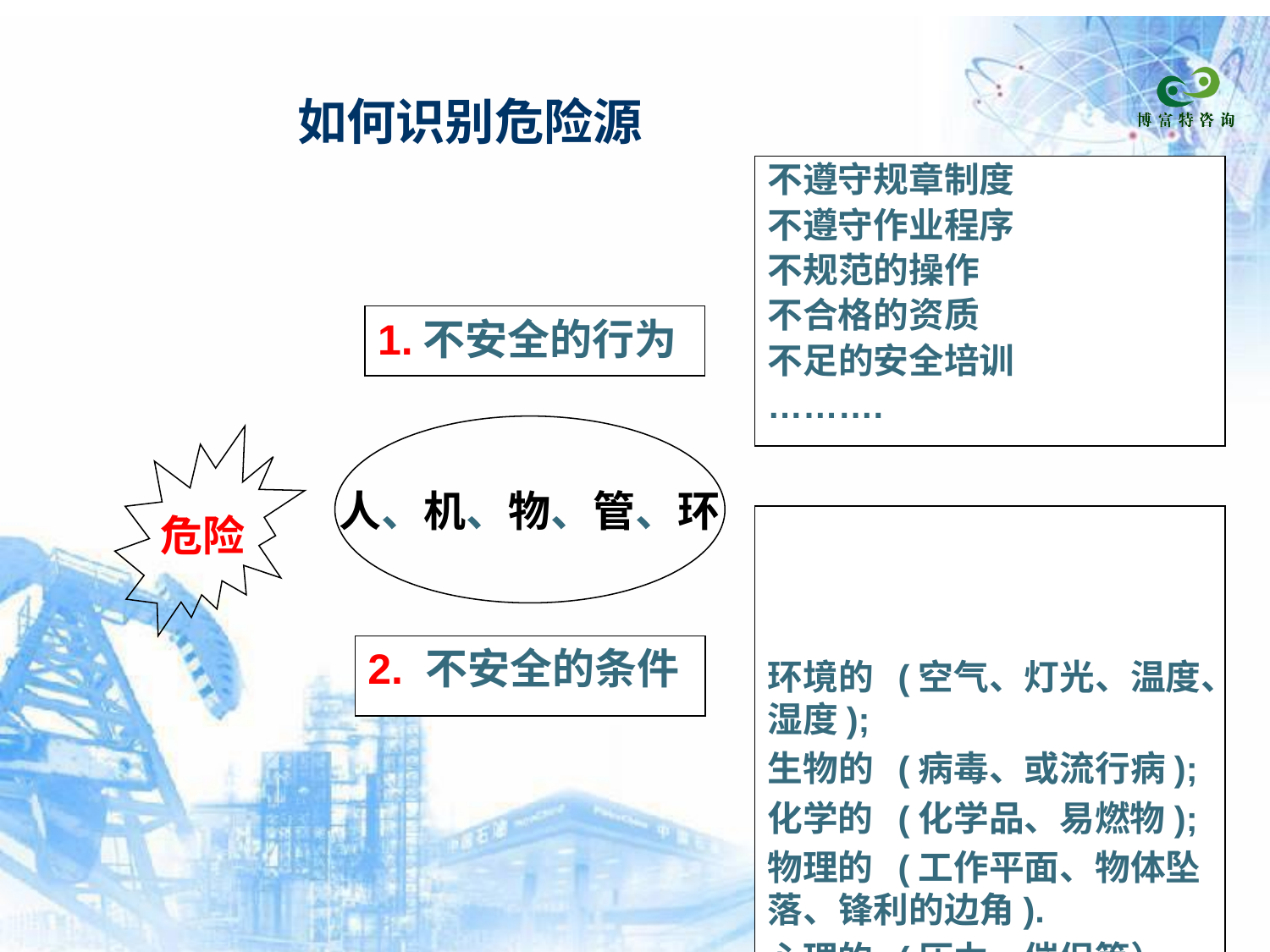

如何识别危险源
不遵守规章制度
不遵守作业程序
不规范的操作
不合格的资质
不足的安全培训
……….
1.不安全的行为
人、机、物、管、环
危险

环境的  (空气、灯光、温度、湿度);
生物的  (病毒、或流行病);
化学的  (化学品、易燃物);
物理的  (工作平面、物体坠落、锋利的边角).
心理的  (压力、催促等）
2. 不安全的条件